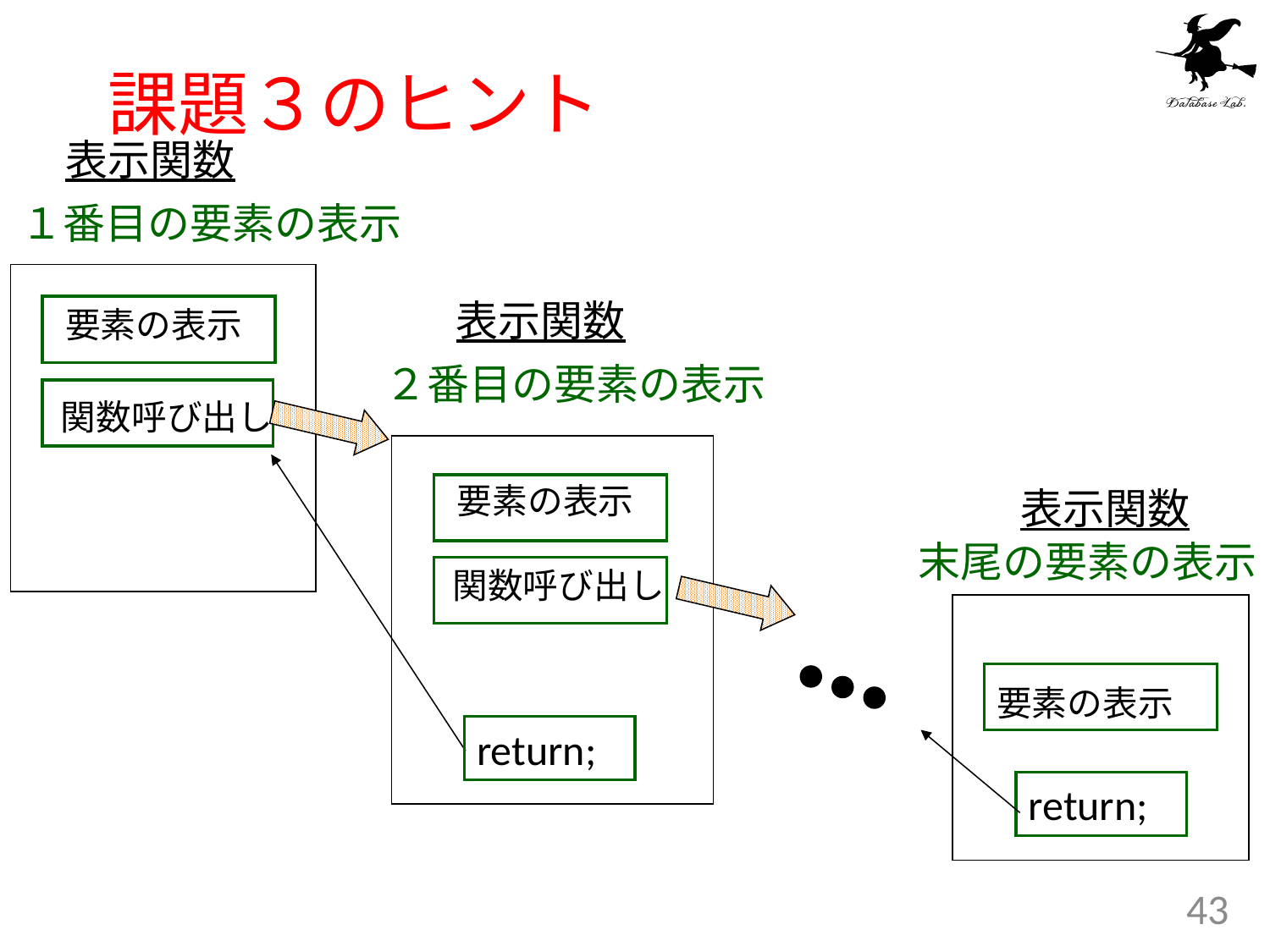

# 課題３のヒント
表示関数
１番目の要素の表示

表示関数

要素の表示
２番目の要素の表示

関数呼び出し

要素の表示

表示関数

末尾の要素の表示

関数呼び出し

要素の表示

return;

return;
43